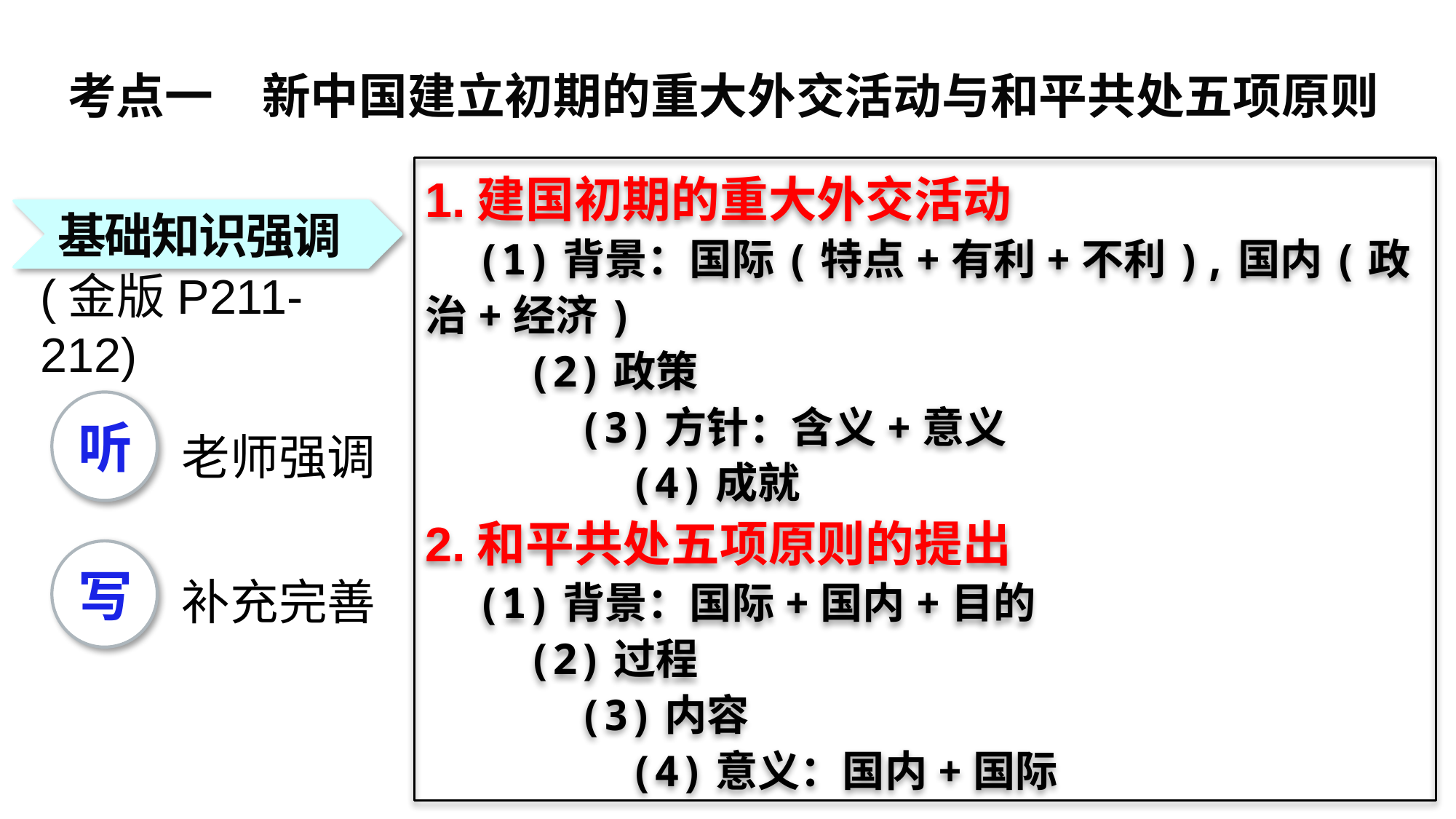

考点一　新中国建立初期的重大外交活动与和平共处五项原则
1.建国初期的重大外交活动
  (1)背景：国际(特点+有利+不利),国内(政治+经济)
    (2)政策
      (3)方针：含义+意义
        (4)成就
2.和平共处五项原则的提出
  (1)背景：国际+国内+目的
    (2)过程
      (3)内容
        (4)意义：国内+国际
基础知识强调
(金版P211-212)
听
老师强调
写
补充完善